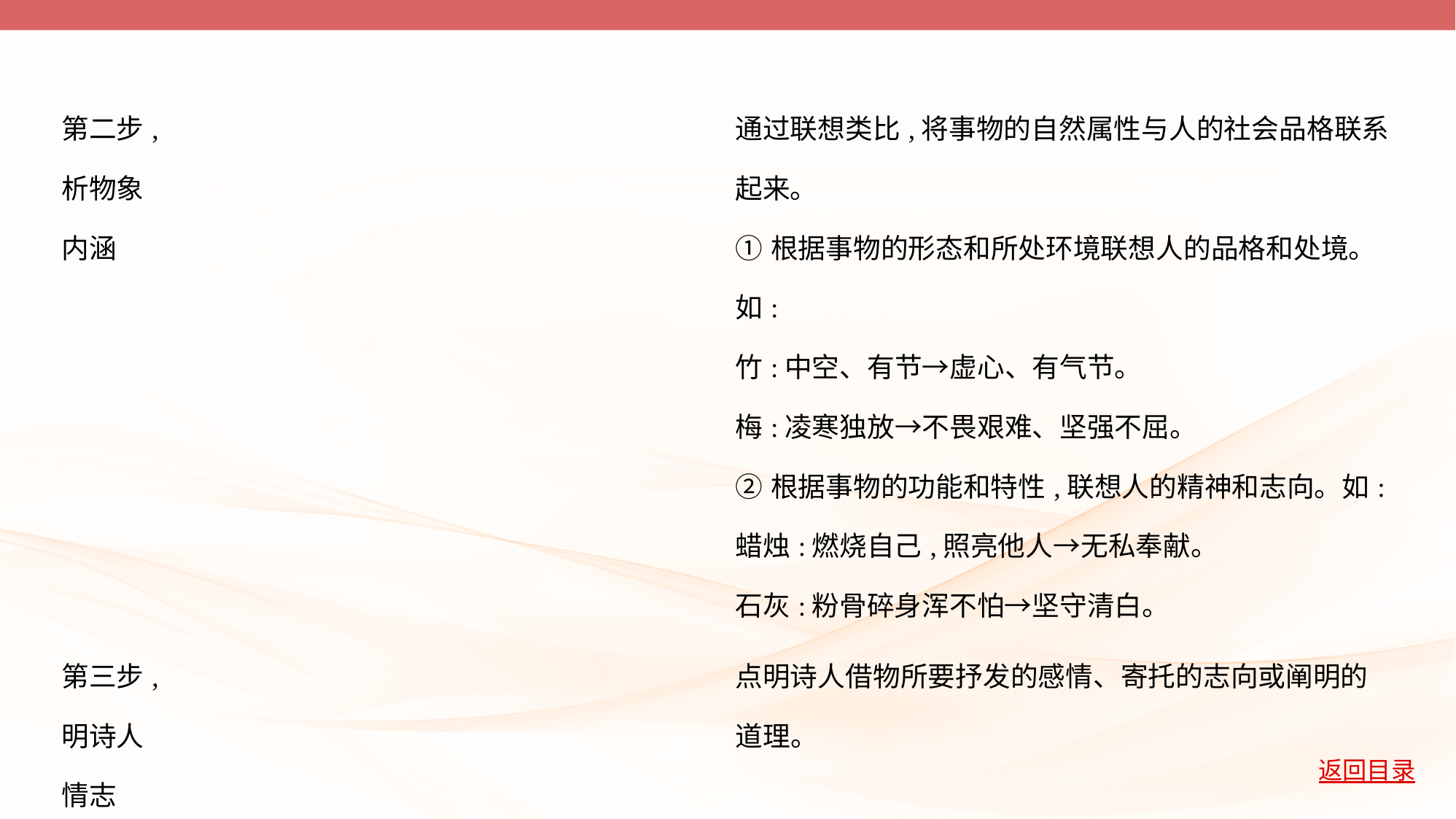

| 第二步, 析物象 内涵 | 通过联想类比,将事物的自然属性与人的社会品格联系 起来。 ①根据事物的形态和所处环境联想人的品格和处境。 如: 竹:中空、有节→虚心、有气节。 梅:凌寒独放→不畏艰难、坚强不屈。 ②根据事物的功能和特性,联想人的精神和志向。如: 蜡烛:燃烧自己,照亮他人→无私奉献。 石灰:粉骨碎身浑不怕→坚守清白。 |
| --- | --- |
| 第三步, 明诗人 情志 | 点明诗人借物所要抒发的感情、寄托的志向或阐明的 道理。 |